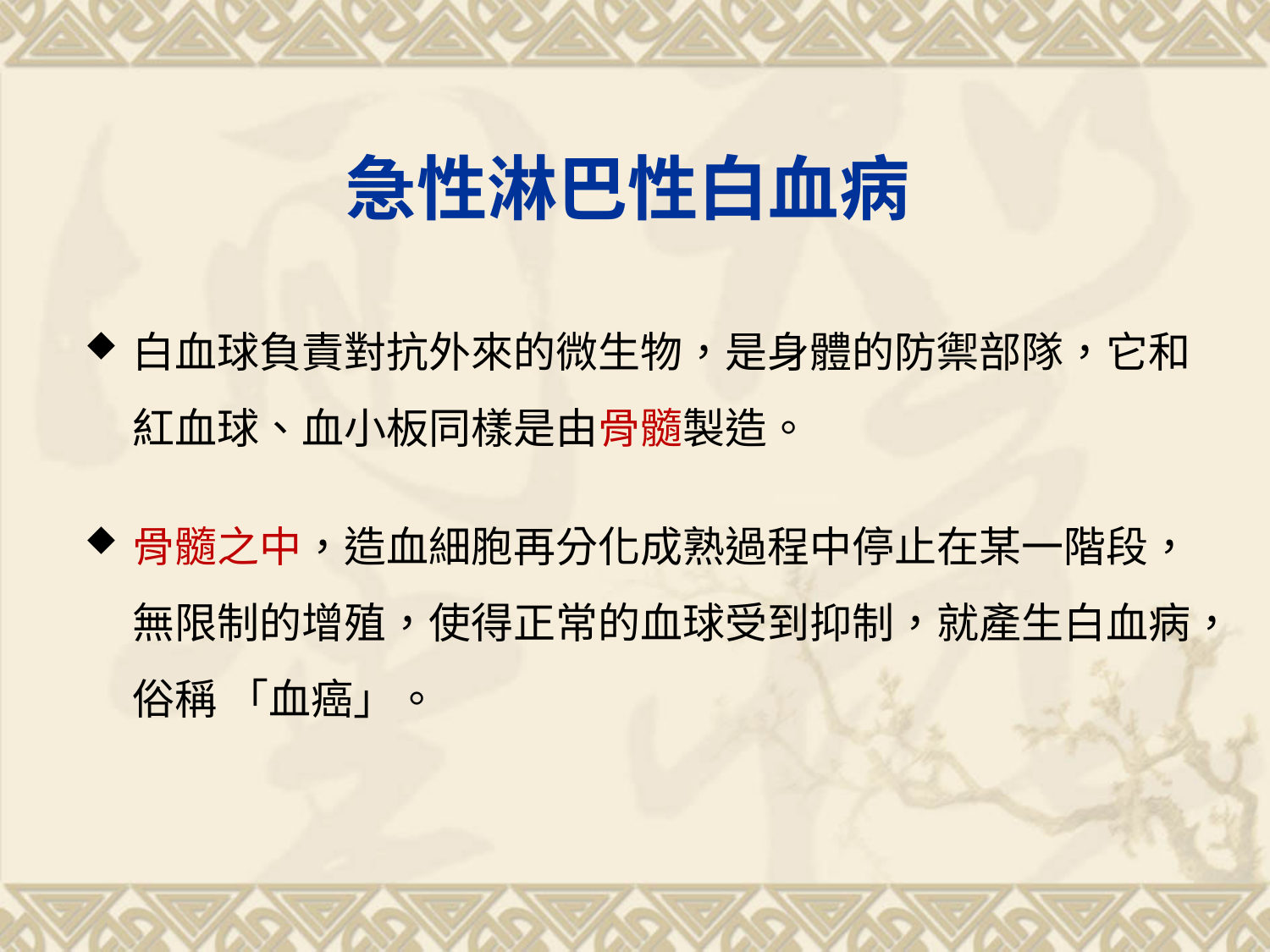

# 急性淋巴性白血病
白血球負責對抗外來的微生物，是身體的防禦部隊，它和紅血球、血小板同樣是由骨髓製造。
骨髓之中，造血細胞再分化成熟過程中停止在某一階段，無限制的增殖，使得正常的血球受到抑制，就產生白血病，俗稱 「血癌」。